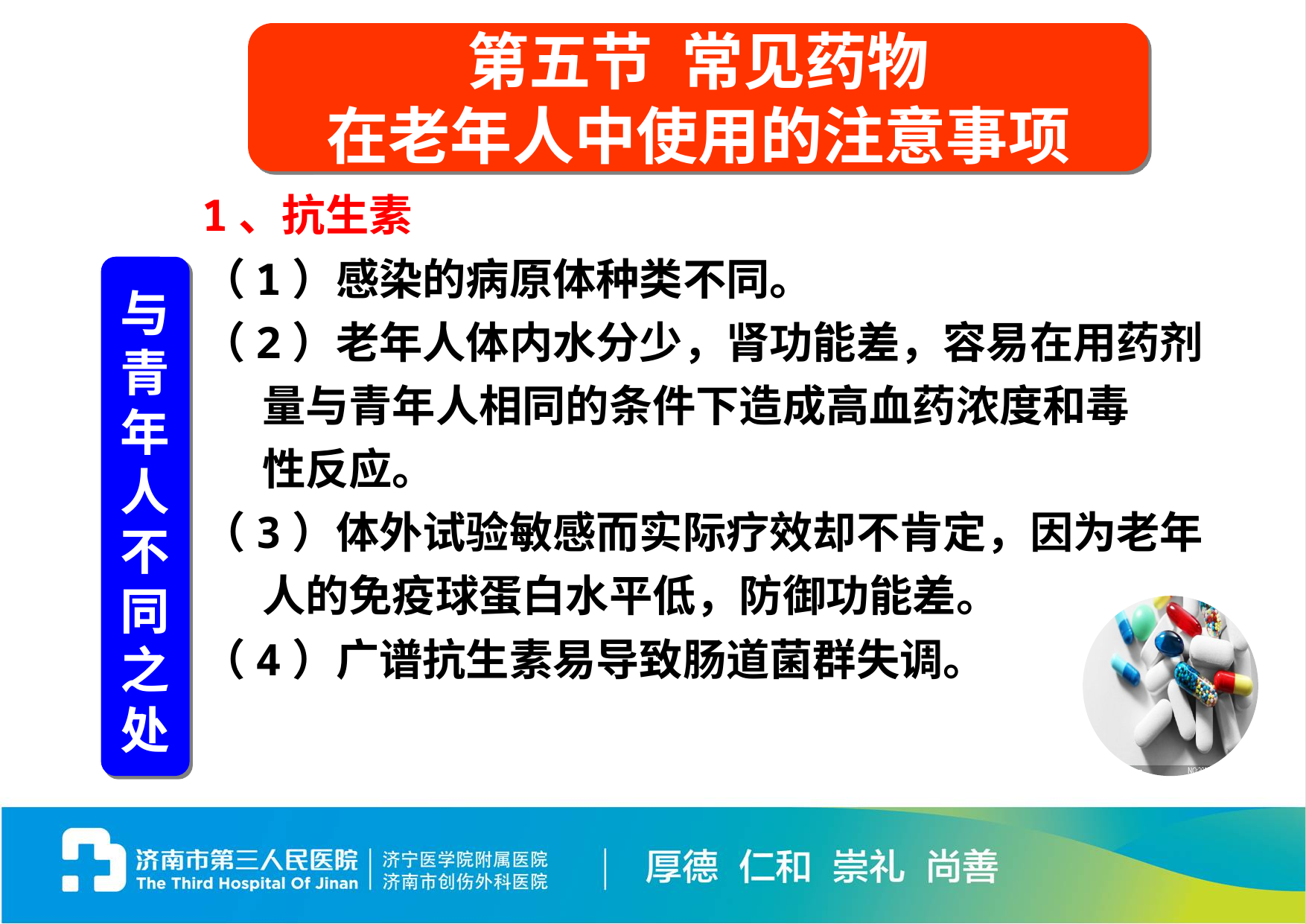

第五节  常见药物
在老年人中使用的注意事项
1、抗生素
（1）感染的病原体种类不同。
（2）老年人体内水分少，肾功能差，容易在用药剂
     量与青年人相同的条件下造成高血药浓度和毒
     性反应。
（3）体外试验敏感而实际疗效却不肯定，因为老年
     人的免疫球蛋白水平低，防御功能差。
（4）广谱抗生素易导致肠道菌群失调。

与青年人不同之处